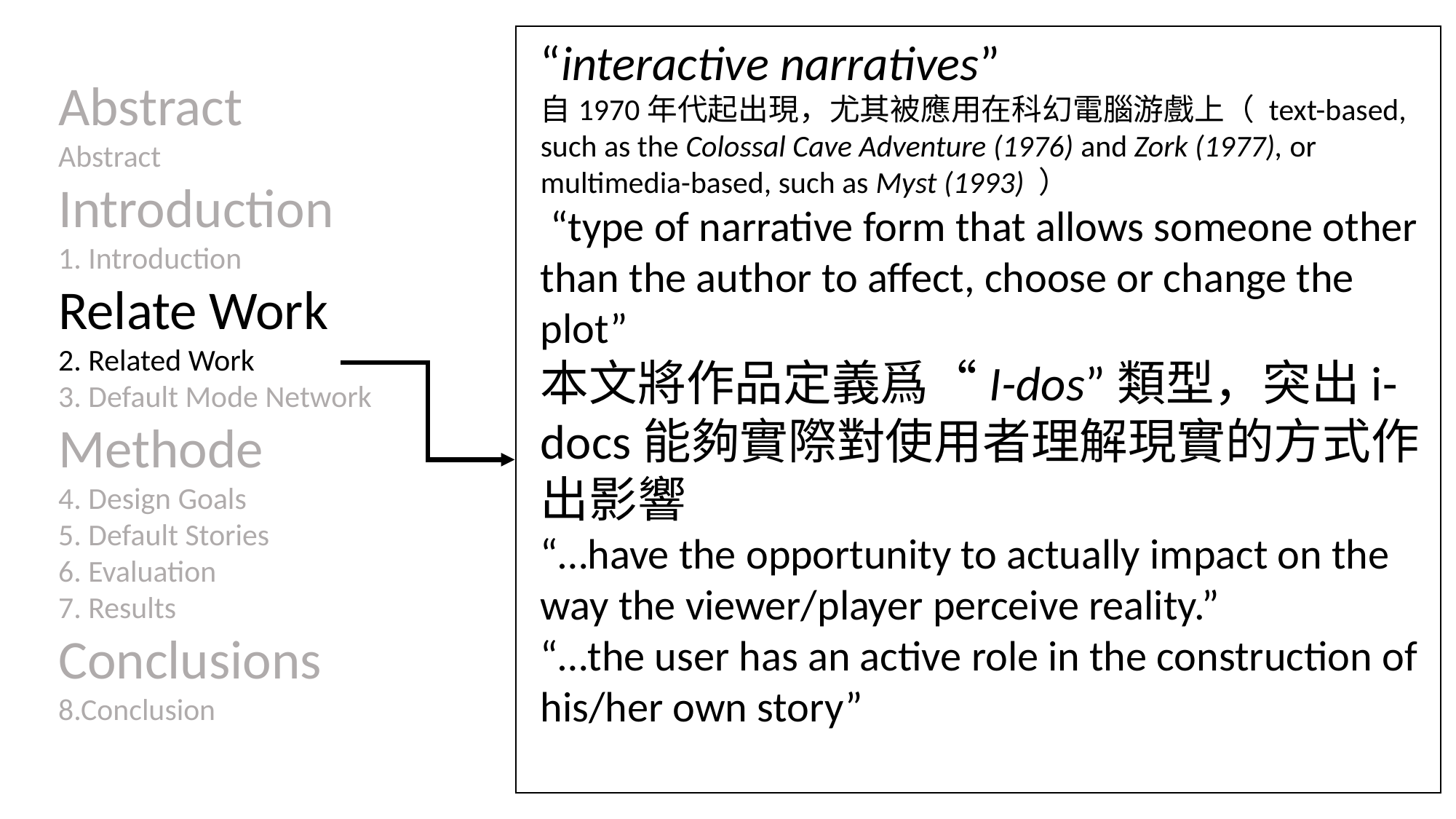

“interactive narratives”
自1970年代起出現，尤其被應用在科幻電腦游戲上（ text-based, such as the Colossal Cave Adventure (1976) and Zork (1977), or multimedia-based, such as Myst (1993) ）
 “type of narrative form that allows someone other than the author to affect, choose or change the plot”
本文將作品定義爲“I-dos”類型，突出i-docs能夠實際對使用者理解現實的方式作出影響
“…have the opportunity to actually impact on the way the viewer/player perceive reality.”
“…the user has an active role in the construction of his/her own story”
Abstract
Abstract
Introduction
1. Introduction
Relate Work
2. Related Work
3. Default Mode Network
Methode
4. Design Goals
5. Default Stories
6. Evaluation
7. Results
Conclusions
8.Conclusion